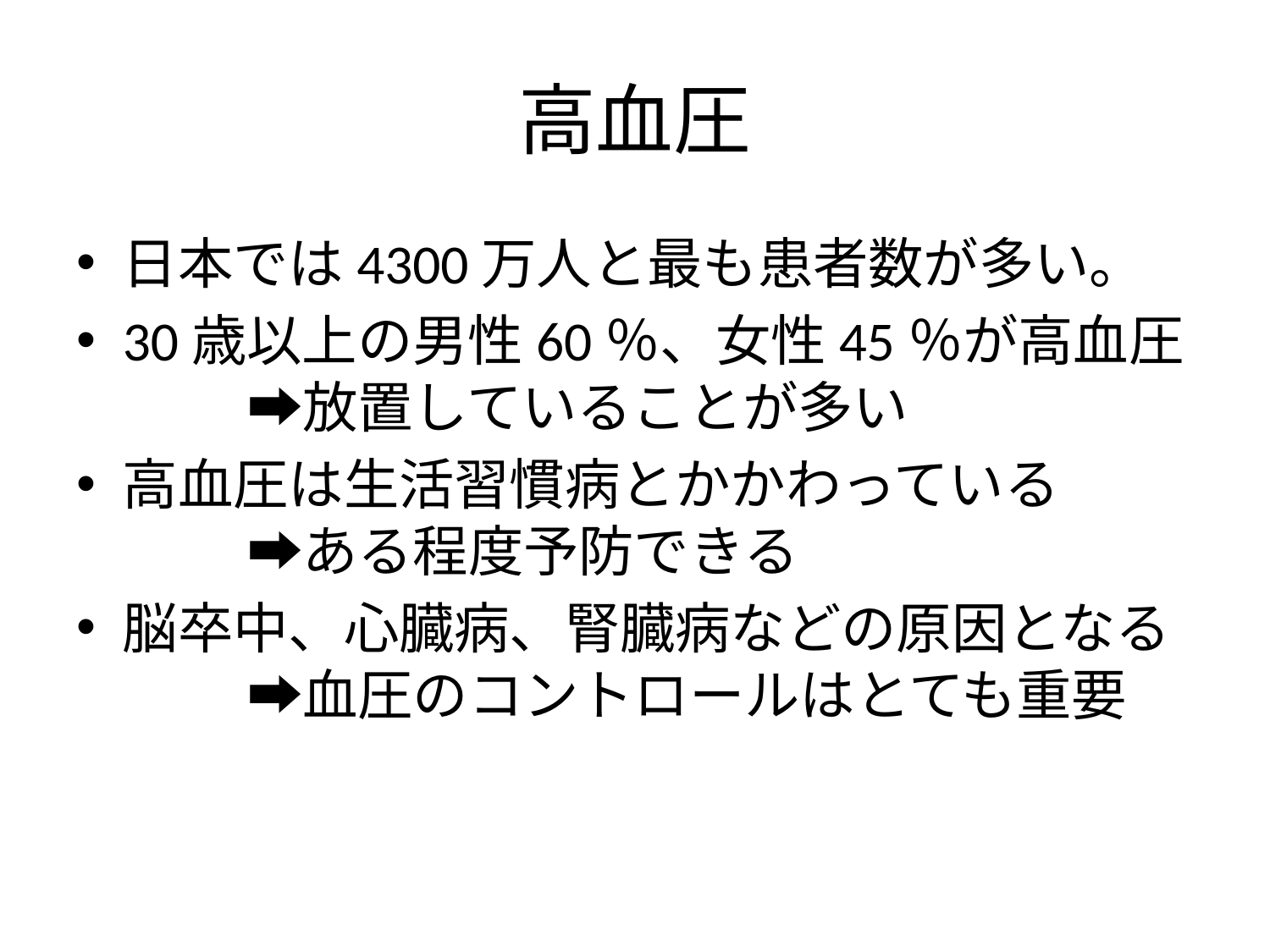

# 高血圧
日本では4300万人と最も患者数が多い。
30歳以上の男性60％、女性45％が高血圧
	➡放置していることが多い
高血圧は生活習慣病とかかわっている
	➡ある程度予防できる
脳卒中、心臓病、腎臓病などの原因となる
	➡血圧のコントロールはとても重要